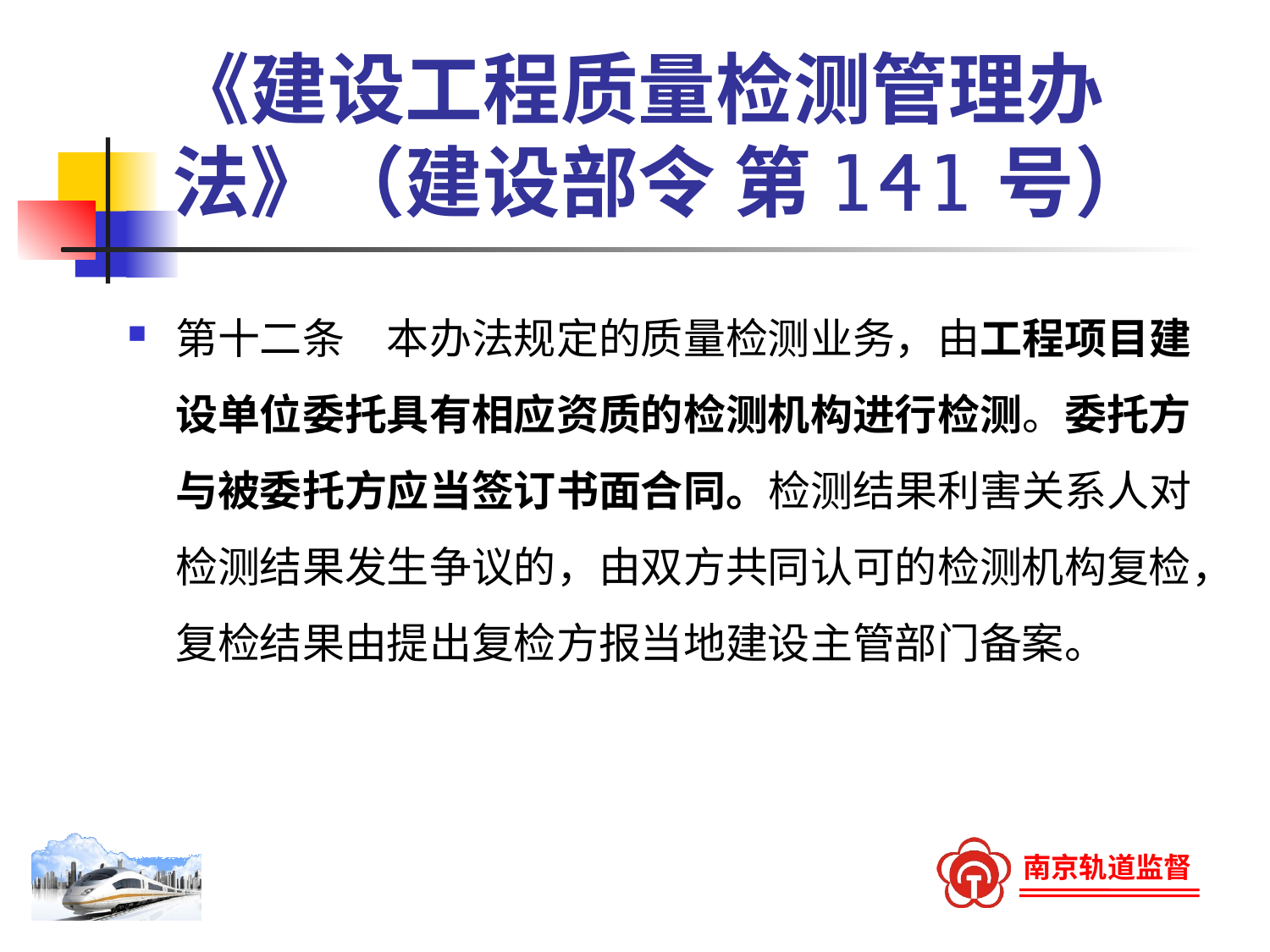

# 《建设工程质量检测管理办法》（建设部令 第141号）
第十二条　本办法规定的质量检测业务，由工程项目建设单位委托具有相应资质的检测机构进行检测。委托方与被委托方应当签订书面合同。检测结果利害关系人对检测结果发生争议的，由双方共同认可的检测机构复检，复检结果由提出复检方报当地建设主管部门备案。